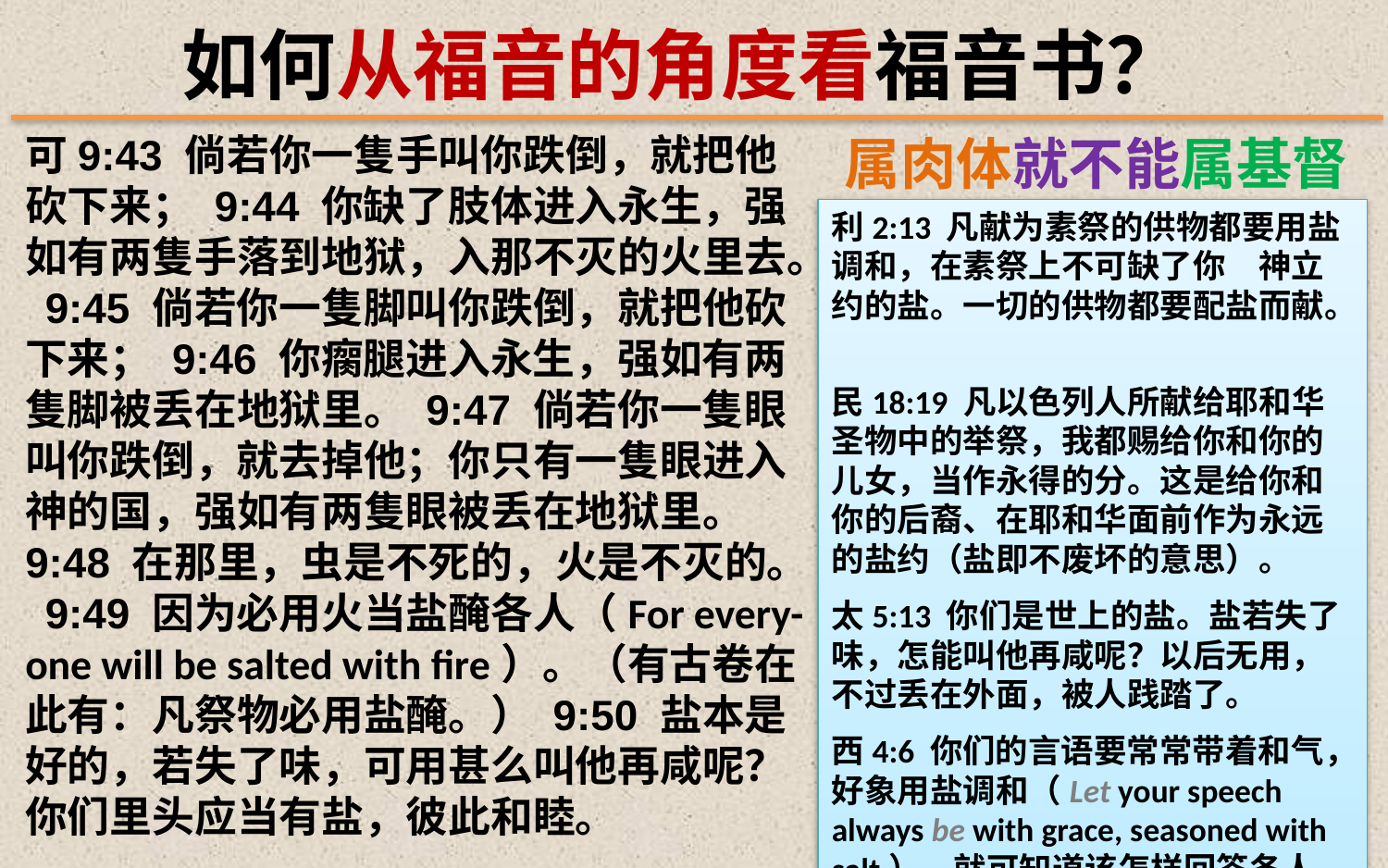

如何从福音的角度看福音书？
可9:43 倘若你一隻手叫你跌倒，就把他砍下来； 9:44 你缺了肢体进入永生，强如有两隻手落到地狱，入那不灭的火里去。 9:45 倘若你一隻脚叫你跌倒，就把他砍下来； 9:46 你瘸腿进入永生，强如有两隻脚被丢在地狱里。 9:47 倘若你一隻眼叫你跌倒，就去掉他；你只有一隻眼进入神的国，强如有两隻眼被丢在地狱里。 9:48 在那里，虫是不死的，火是不灭的。 9:49 因为必用火当盐醃各人（For every-one will be salted with fire）。（有古卷在此有：凡祭物必用盐醃。） 9:50 盐本是好的，若失了味，可用甚么叫他再咸呢？你们里头应当有盐，彼此和睦。
属肉体就不能属基督
利2:13 凡献为素祭的供物都要用盐调和，在素祭上不可缺了你　神立约的盐。一切的供物都要配盐而献。
民18:19 凡以色列人所献给耶和华圣物中的举祭，我都赐给你和你的儿女，当作永得的分。这是给你和你的后裔、在耶和华面前作为永远的盐约（盐即不废坏的意思）。
太5:13 你们是世上的盐。盐若失了味，怎能叫他再咸呢？以后无用，不过丢在外面，被人践踏了。
西4:6 你们的言语要常常带着和气，好象用盐调和（Let your speech always be with grace, seasoned with salt），就可知道该怎样回答各人。